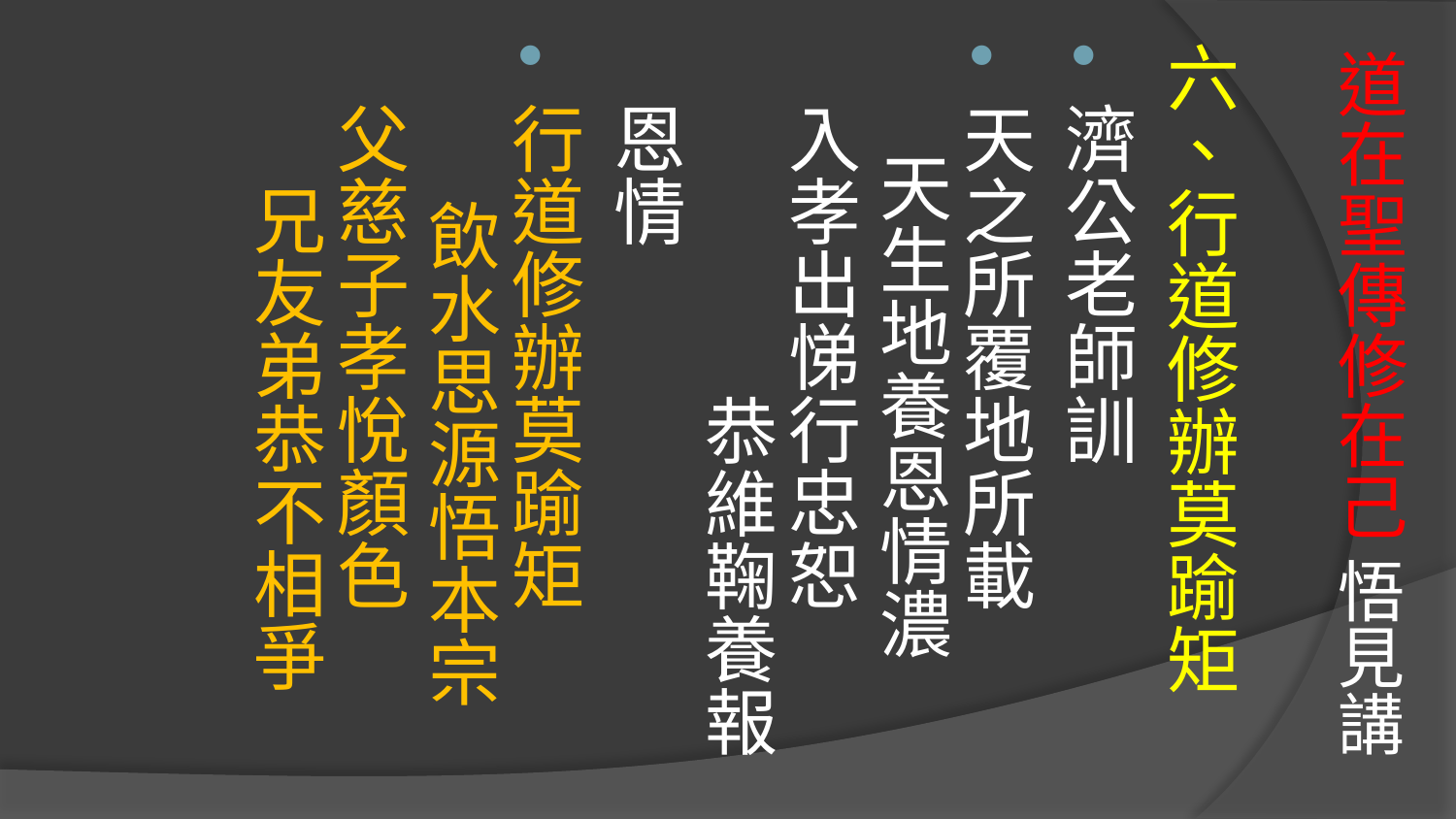

# 道在聖傳修在己 悟見講
六、行道修辦莫踰矩
濟公老師訓
天之所覆地所載　          天生地養恩情濃
入孝出悌行忠恕　                         恭維鞠養報恩情
行道修辦莫踰矩　             飲水思源悟本宗
父慈子孝悅顏色　            兄友弟恭不相爭